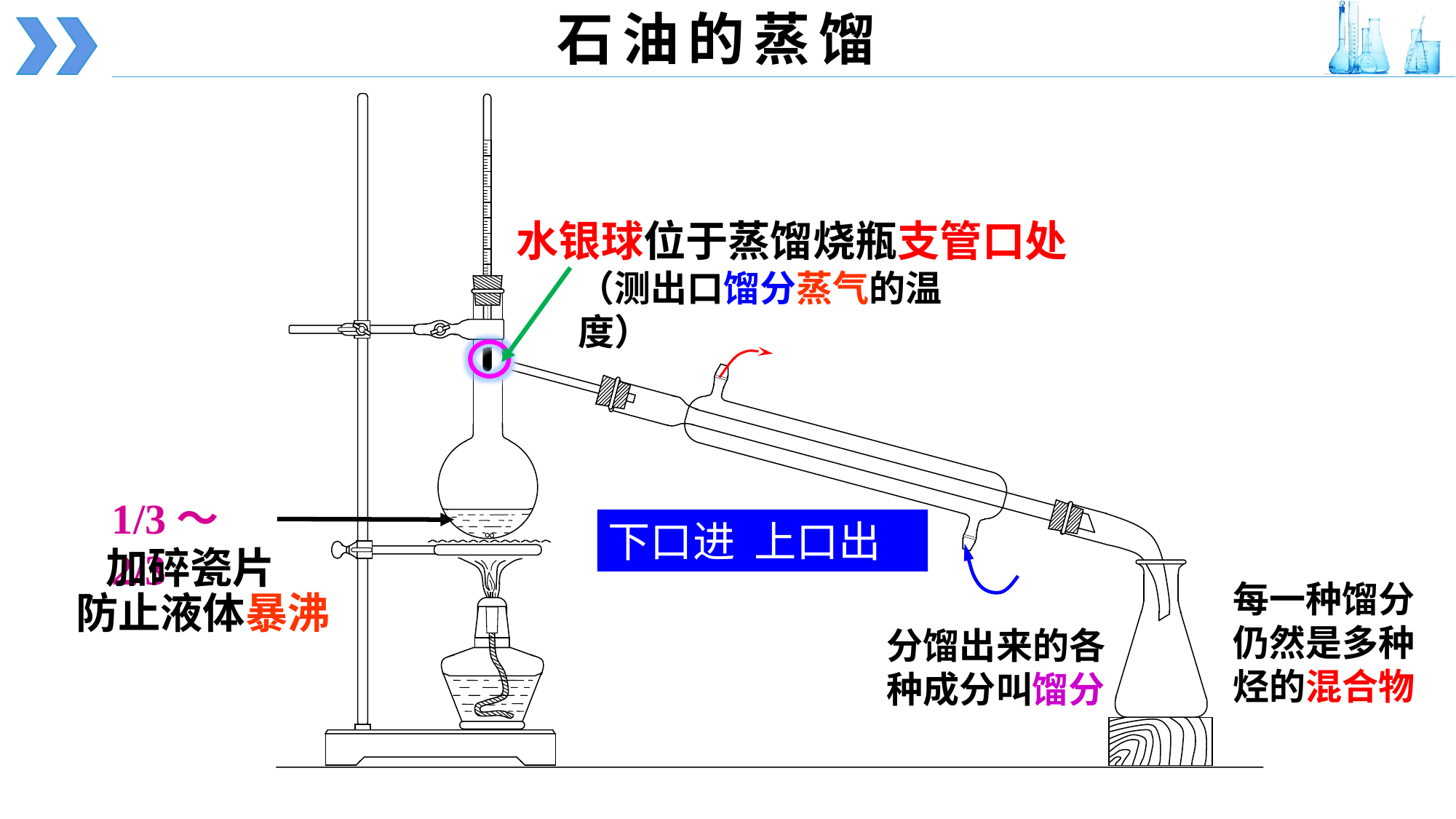

石油的蒸馏

水银球位于蒸馏烧瓶支管口处
（测出口馏分蒸气的温度）

1/3～2/3
下口进  上口出
加碎瓷片

每一种馏分仍然是多种烃的混合物
防止液体暴沸
分馏出来的各种成分叫馏分